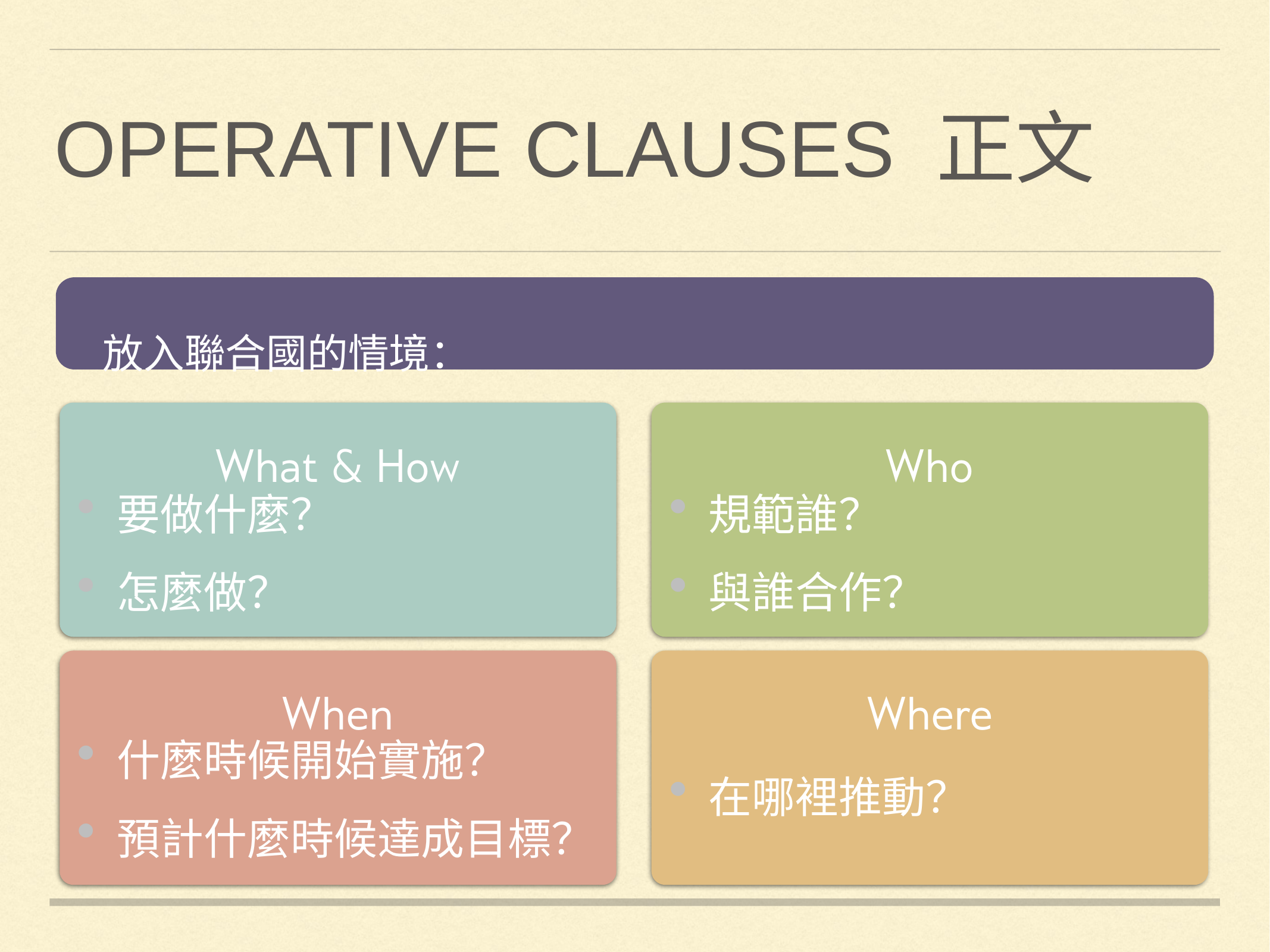

# operative clauses 正文

放入聯合國的情境：

What & How
要做什麼？
怎麼做？

Who
規範誰？
與誰合作？

When
什麼時候開始實施？
預計什麼時候達成目標？

Where
在哪裡推動？